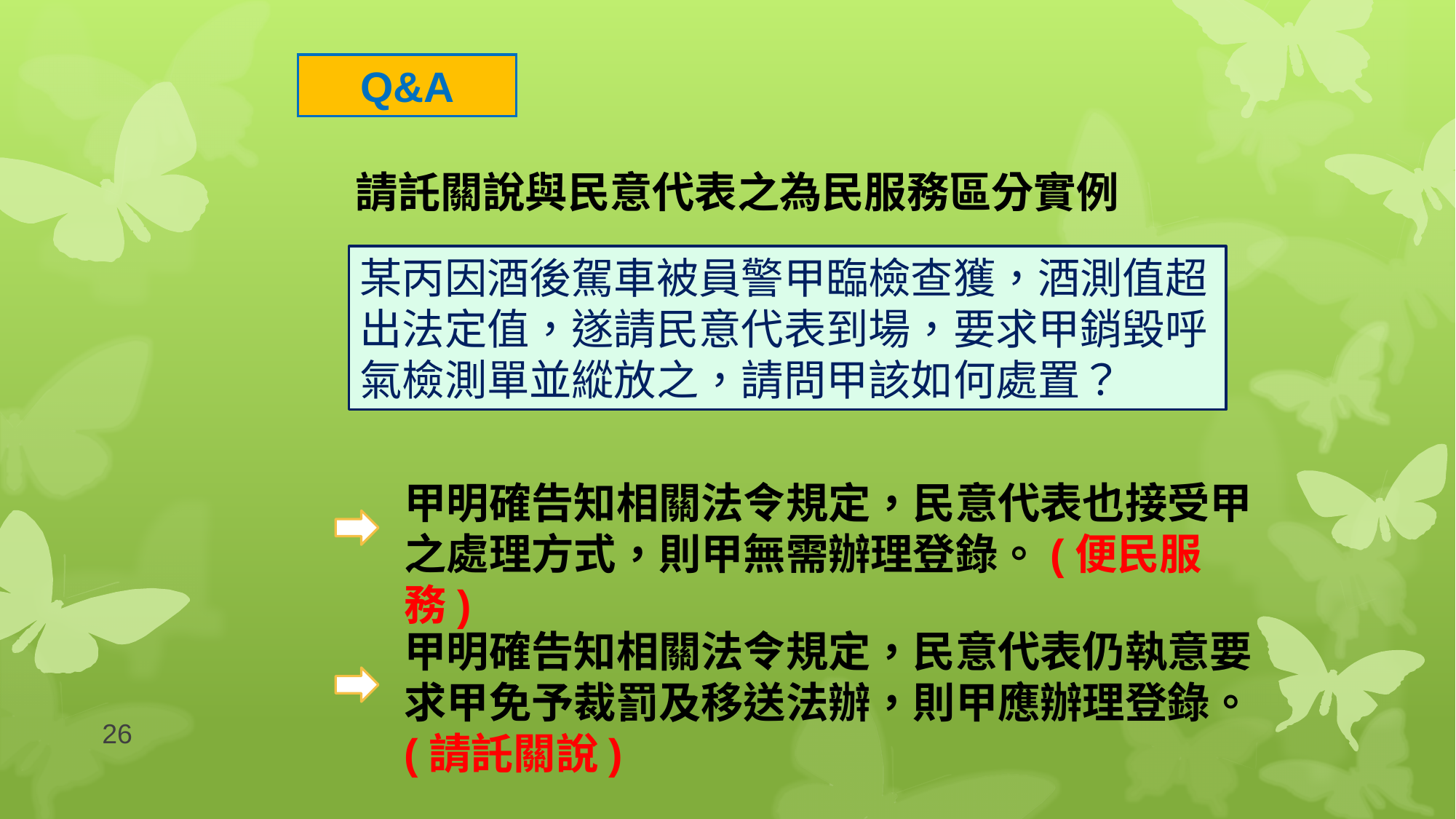

Q&A
請託關說與民意代表之為民服務區分實例
某丙因酒後駕車被員警甲臨檢查獲，酒測值超出法定值，遂請民意代表到場，要求甲銷毀呼氣檢測單並縱放之，請問甲該如何處置？
甲明確告知相關法令規定，民意代表也接受甲之處理方式，則甲無需辦理登錄。(便民服務)

甲明確告知相關法令規定，民意代表仍執意要求甲免予裁罰及移送法辦，則甲應辦理登錄。(請託關說)

26